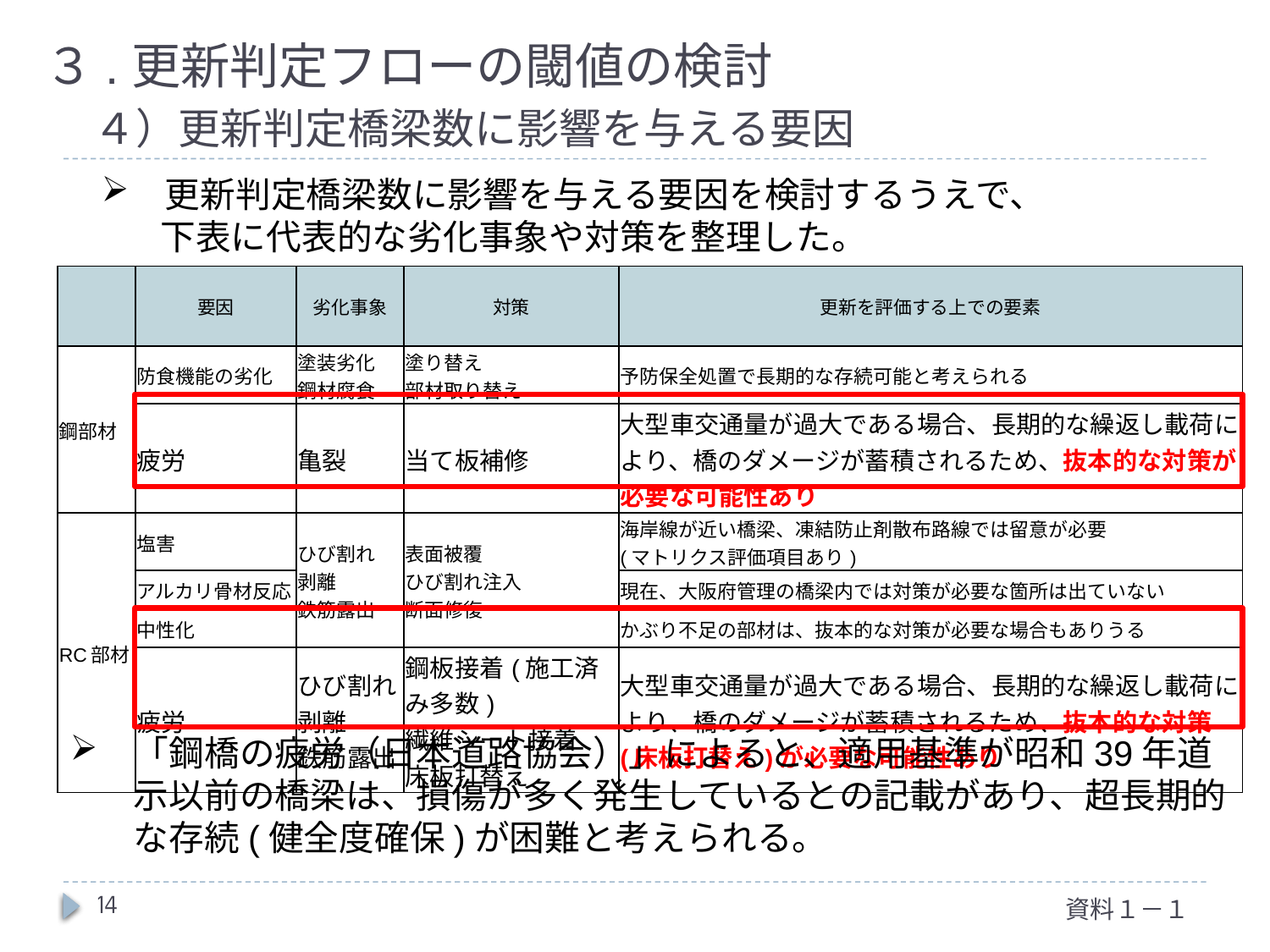

# ３.更新判定フローの閾値の検討 　４）更新判定橋梁数に影響を与える要因
更新判定橋梁数に影響を与える要因を検討するうえで、
　   下表に代表的な劣化事象や対策を整理した。
|  | 要因 | 劣化事象 | 対策 | 更新を評価する上での要素 |
| --- | --- | --- | --- | --- |
| 鋼部材 | 防食機能の劣化 | 塗装劣化 鋼材腐食 | 塗り替え 部材取り替え | 予防保全処置で長期的な存続可能と考えられる |
|  | 疲労 | 亀裂 | 当て板補修 | 大型車交通量が過大である場合、長期的な繰返し載荷により、橋のダメージが蓄積されるため、抜本的な対策が必要な可能性あり |
| RC部材 | 塩害 | ひび割れ 剥離 鉄筋露出 | 表面被覆 ひび割れ注入 断面修復 | 海岸線が近い橋梁、凍結防止剤散布路線では留意が必要 (マトリクス評価項目あり) |
|  | アルカリ骨材反応 |  |  | 現在、大阪府管理の橋梁内では対策が必要な箇所は出ていない |
|  | 中性化 |  |  | かぶり不足の部材は、抜本的な対策が必要な場合もありうる |
|  | 疲労 | ひび割れ 剥離 鉄筋露出 | 鋼板接着(施工済み多数) 繊維シート接着 床板打替え | 大型車交通量が過大である場合、長期的な繰返し載荷により、橋のダメージが蓄積されるため、抜本的な対策(床板打替え)が必要な可能性あり |

「鋼橋の疲労（日本道路協会）」によると、適用基準が昭和39年道示以前の橋梁は、損傷が多く発生しているとの記載があり、超長期的な存続(健全度確保)が困難と考えられる。
14
資料１－１